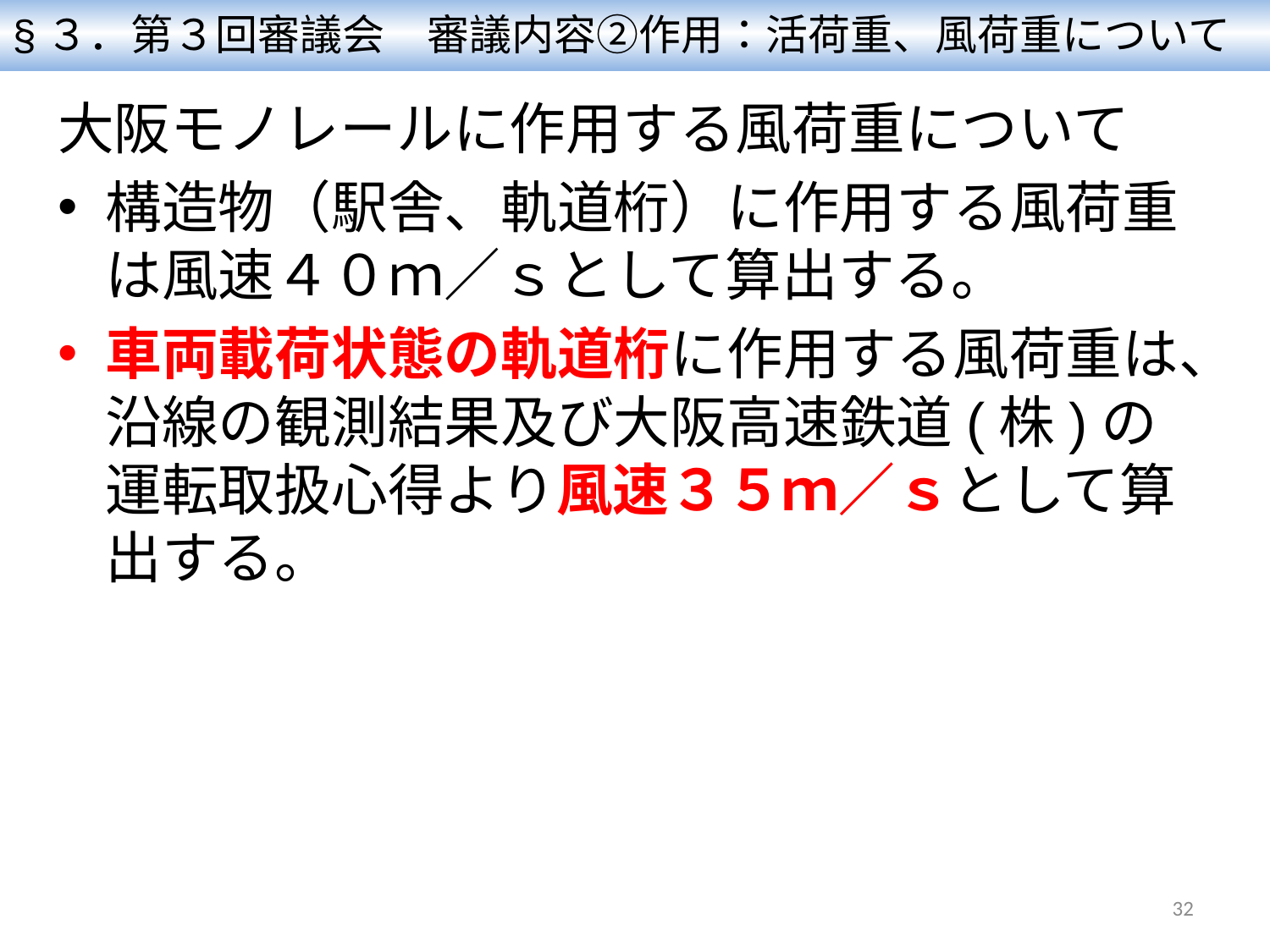

§３．第３回審議会　審議内容②作用：活荷重、風荷重について
大阪モノレールに作用する風荷重について
構造物（駅舎、軌道桁）に作用する風荷重は風速４０ｍ／ｓとして算出する。
車両載荷状態の軌道桁に作用する風荷重は、沿線の観測結果及び大阪高速鉄道(株)の運転取扱心得より風速３５ｍ／ｓとして算出する。
32